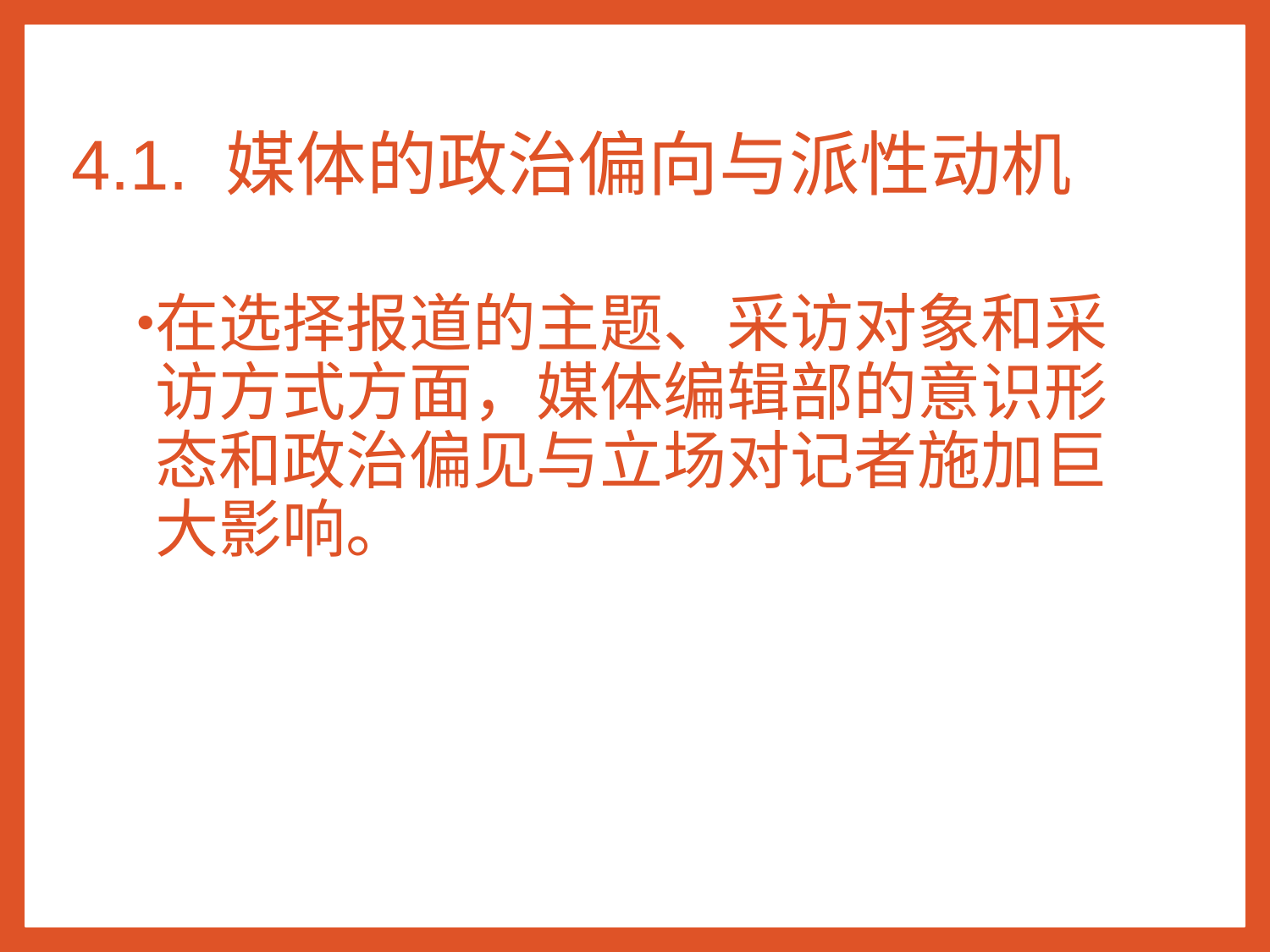

# 4.1. 媒体的政治偏向与派性动机
在选择报道的主题、采访对象和采访方式方面，媒体编辑部的意识形态和政治偏见与立场对记者施加巨大影响。